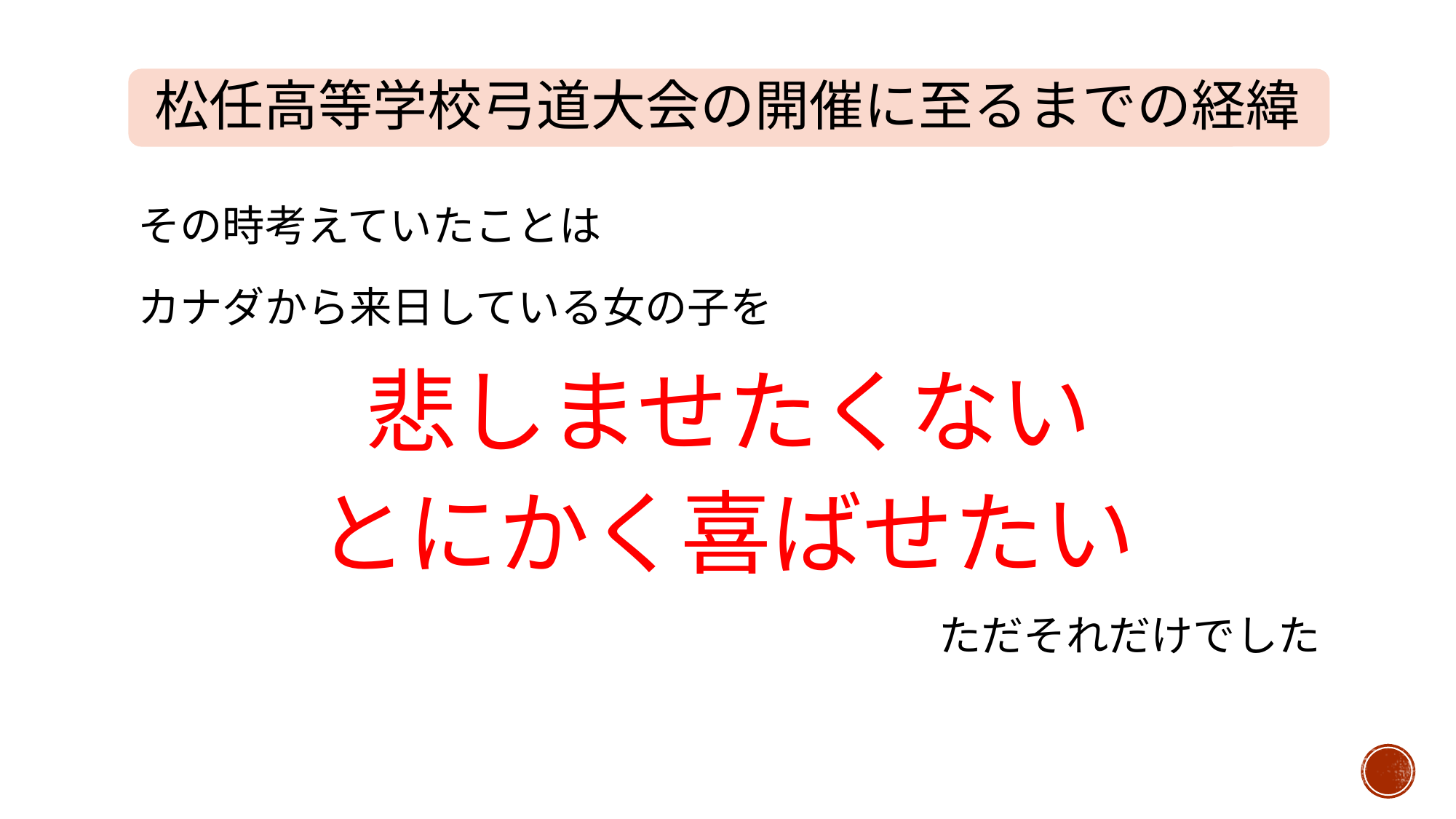

# 松任高等学校弓道大会の開催に至るまでの経緯

その時考えていたことは
カナダから来日している女の子を
悲しませたくない
とにかく喜ばせたい
ただそれだけでした